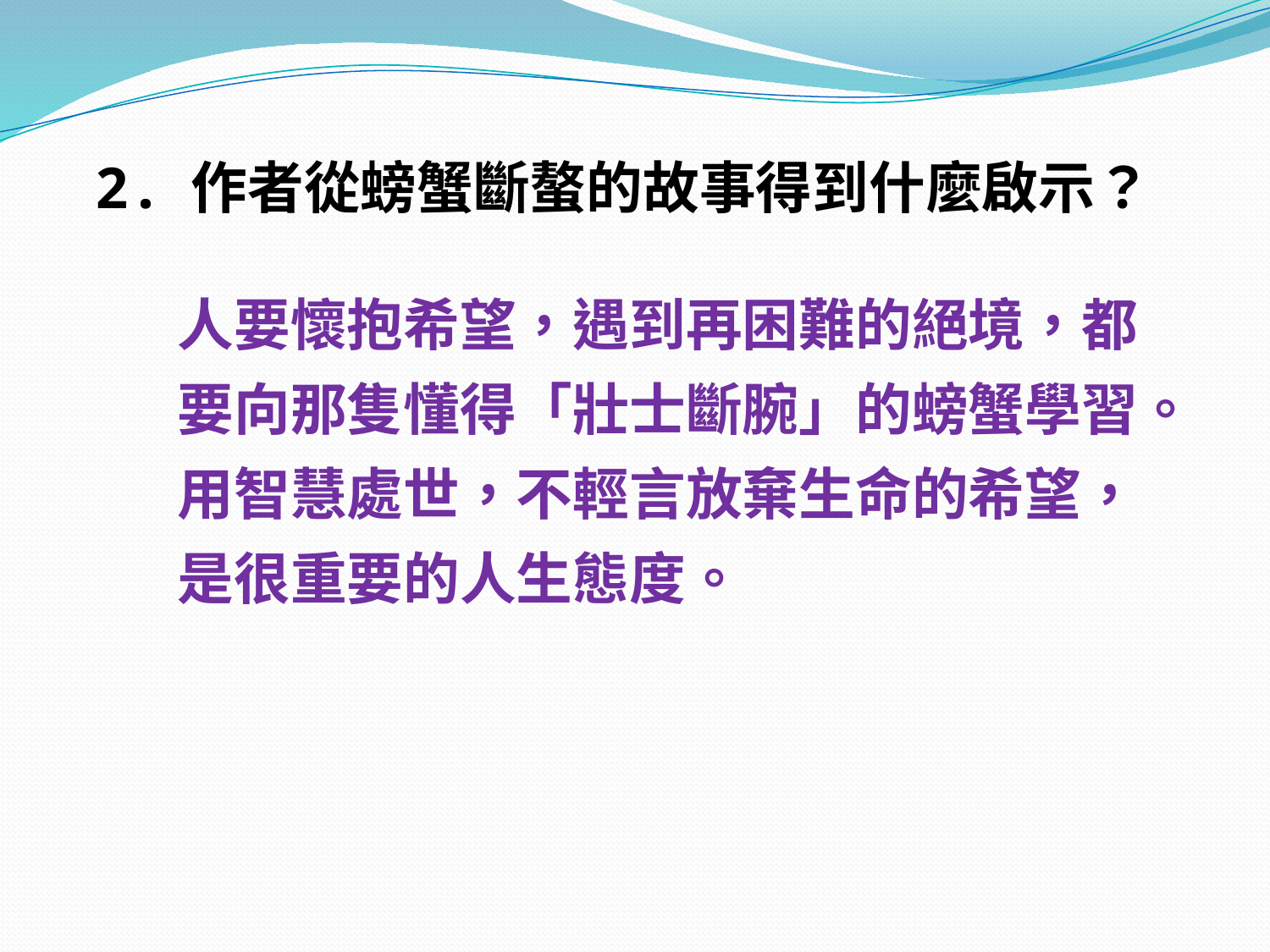

2. 作者從螃蟹斷螯的故事得到什麼啟示？
人要懷抱希望，遇到再困難的絕境，都要向那隻懂得「壯士斷腕」的螃蟹學習。用智慧處世，不輕言放棄生命的希望，是很重要的人生態度。